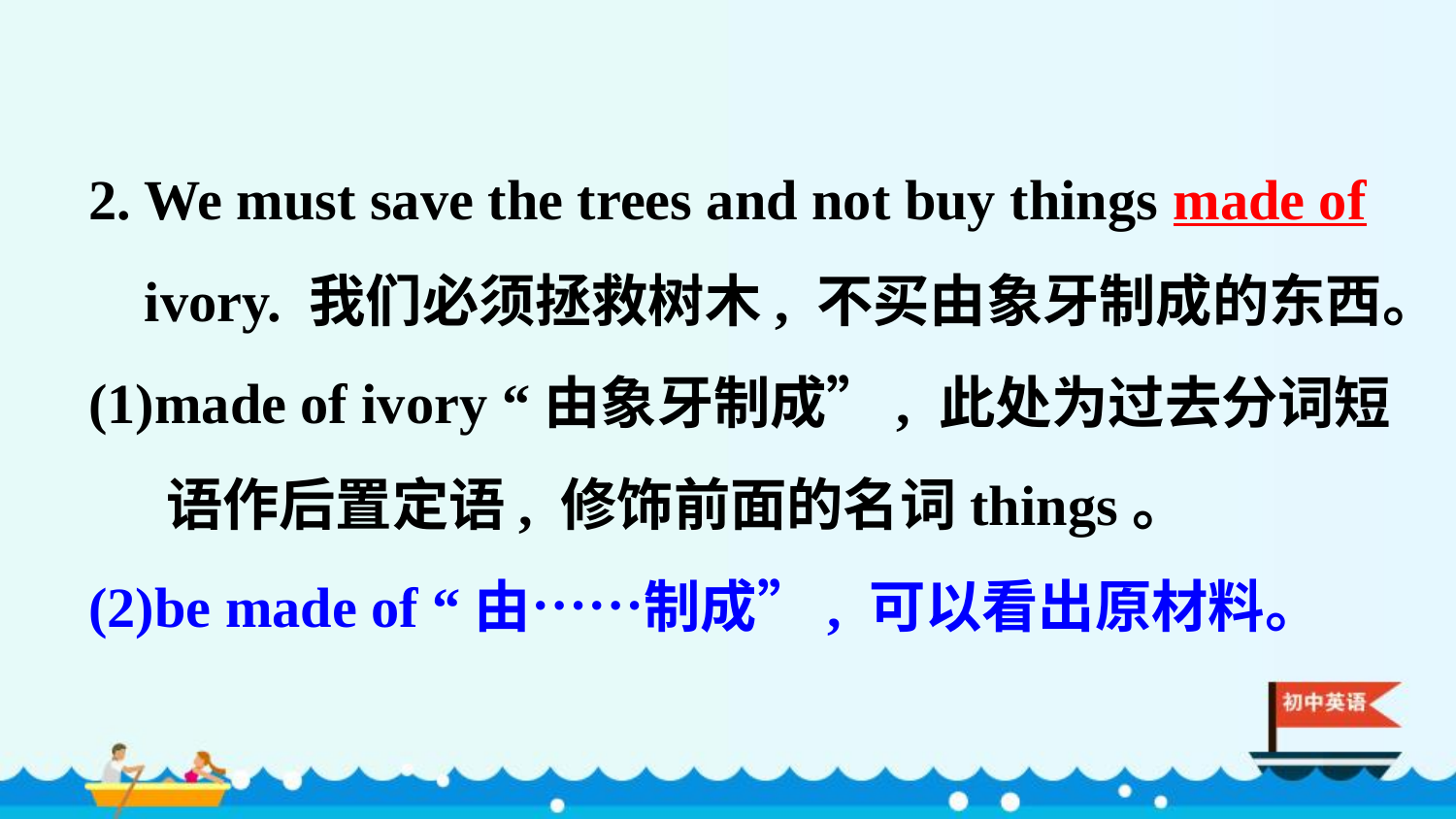

2. We must save the trees and not buy things made of
    ivory. 我们必须拯救树木, 不买由象牙制成的东西。
(1)made of ivory “由象牙制成”, 此处为过去分词短
     语作后置定语, 修饰前面的名词things。
(2)be made of “由……制成”, 可以看出原材料。